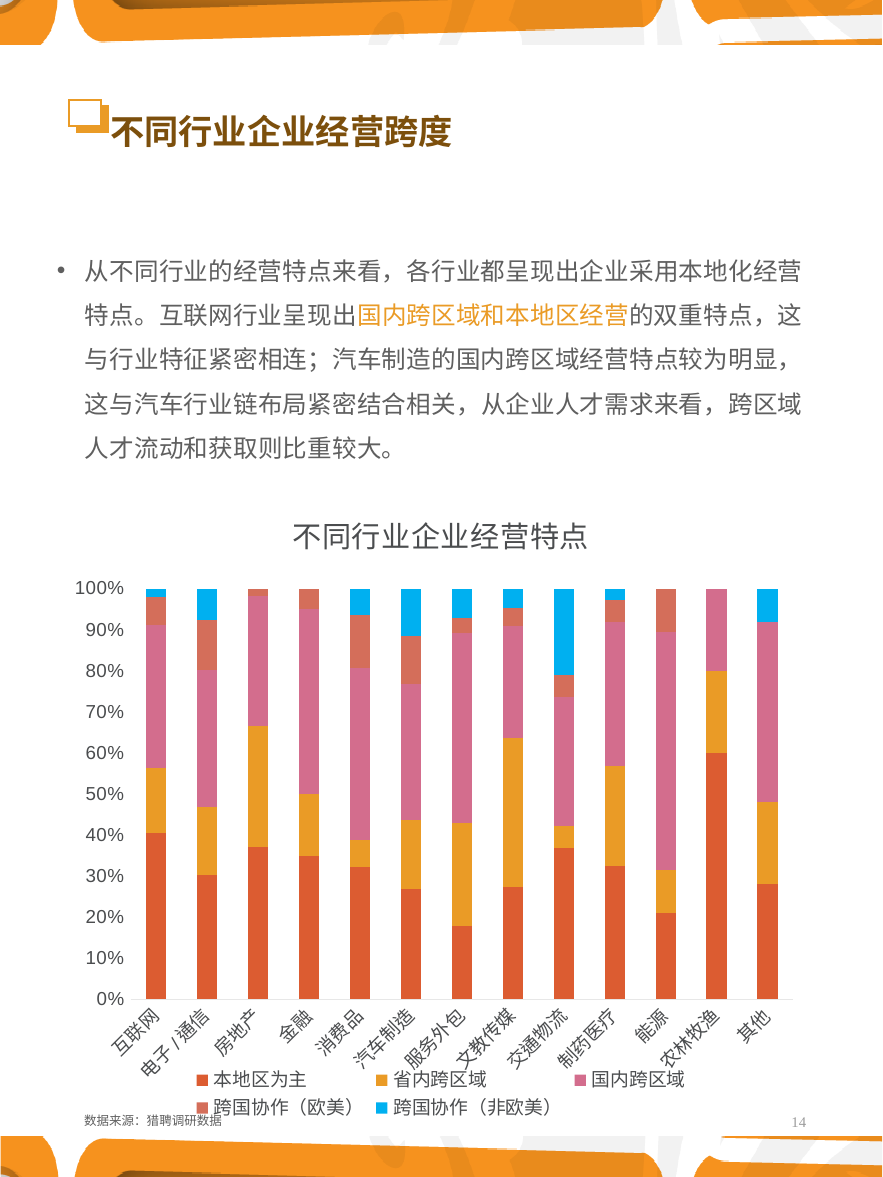

# 不同行业企业经营跨度

从不同行业的经营特点来看，各行业都呈现出企业采用本地化经营特点。互联网行业呈现出国内跨区域和本地区经营的双重特点，这与行业特征紧密相连；汽车制造的国内跨区域经营特点较为明显，这与汽车行业链布局紧密结合相关，从企业人才需求来看，跨区域人才流动和获取则比重较大。

### Chart: 不同行业企业经营特点

| Category | 本地区为主 | 省内跨区域 | 国内跨区域 | 跨国协作（欧美） | 跨国协作（非欧美） |
|---|---|---|---|---|---|
| 互联网 | 0.10459183673469388 | 0.04081632653061224 | 0.08928571428571429 | 0.017857142857142856 | 0.00510204081632653 |
| 电子/通信 | 0.05102040816326531 | 0.02806122448979592 | 0.05612244897959184 | 0.02040816326530612 | 0.012755102040816327 |
| 房地产 | 0.05102040816326531 | 0.04081632653061224 | 0.04336734693877551 | 0.002551020408163265 | 0.0 |
| 金融 | 0.017857142857142856 | 0.007653061224489796 | 0.02295918367346939 | 0.002551020408163265 | 0.0 |
| 消费品 | 0.025510204081632654 | 0.00510204081632653 | 0.03316326530612245 | 0.01020408163265306 | 0.00510204081632653 |
| 汽车制造 | 0.05357142857142857 | 0.03316326530612245 | 0.0663265306122449 | 0.02295918367346939 | 0.02295918367346939 |
| 服务外包 | 0.012755102040816327 | 0.017857142857142856 | 0.03316326530612245 | 0.002551020408163265 | 0.00510204081632653 |
| 文教传媒 | 0.015306122448979591 | 0.02040816326530612 | 0.015306122448979591 | 0.002551020408163265 | 0.002551020408163265 |
| 交通物流 | 0.017857142857142856 | 0.002551020408163265 | 0.015306122448979591 | 0.002551020408163265 | 0.01020408163265306 |
| 制药医疗 | 0.030612244897959183 | 0.02295918367346939 | 0.03316326530612245 | 0.00510204081632653 | 0.002551020408163265 |
| 能源 | 0.01020408163265306 | 0.00510204081632653 | 0.02806122448979592 | 0.00510204081632653 | 0.0 |
| 农林牧渔 | 0.007653061224489796 | 0.002551020408163265 | 0.002551020408163265 | 0.0 | 0.0 |
| 其他 | 0.017857142857142856 | 0.012755102040816327 | 0.02806122448979592 | 0.0 | 0.00510204081632653 |
14
数据来源：猎聘调研数据